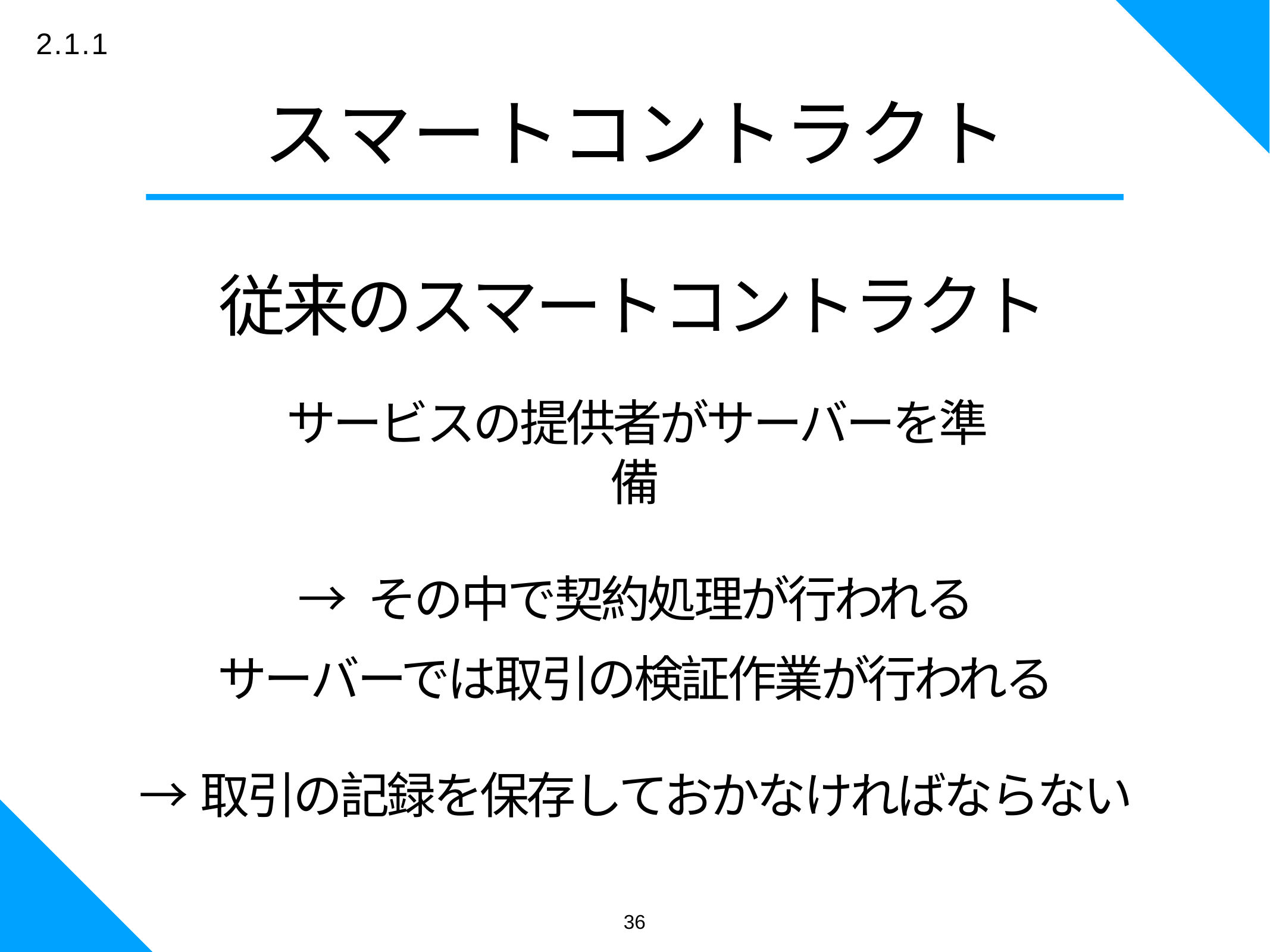

36
2.1.1
# スマートコントラクト
従来のスマートコントラクト
サービスの提供者がサーバーを準備
→ その中で契約処理が行われる
サーバーでは取引の検証作業が行われる
→取引の記録を保存しておかなければならない